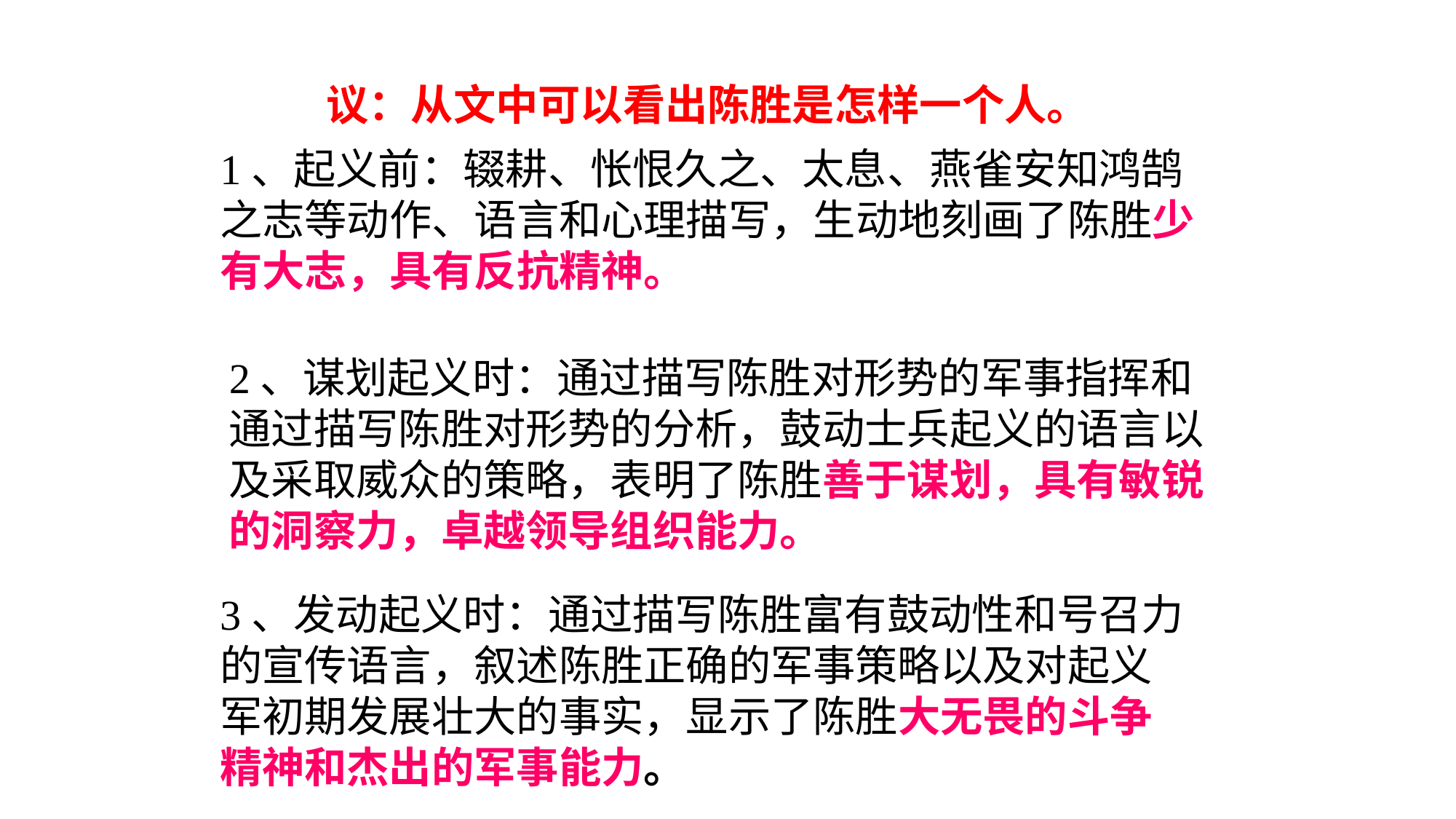

议：从文中可以看出陈胜是怎样一个人。
1、起义前：辍耕、怅恨久之、太息、燕雀安知鸿鹄之志等动作、语言和心理描写，生动地刻画了陈胜少有大志，具有反抗精神。
2、谋划起义时：通过描写陈胜对形势的军事指挥和通过描写陈胜对形势的分析，鼓动士兵起义的语言以及采取威众的策略，表明了陈胜善于谋划，具有敏锐的洞察力，卓越领导组织能力。
3、发动起义时：通过描写陈胜富有鼓动性和号召力的宣传语言，叙述陈胜正确的军事策略以及对起义军初期发展壮大的事实，显示了陈胜大无畏的斗争精神和杰出的军事能力。